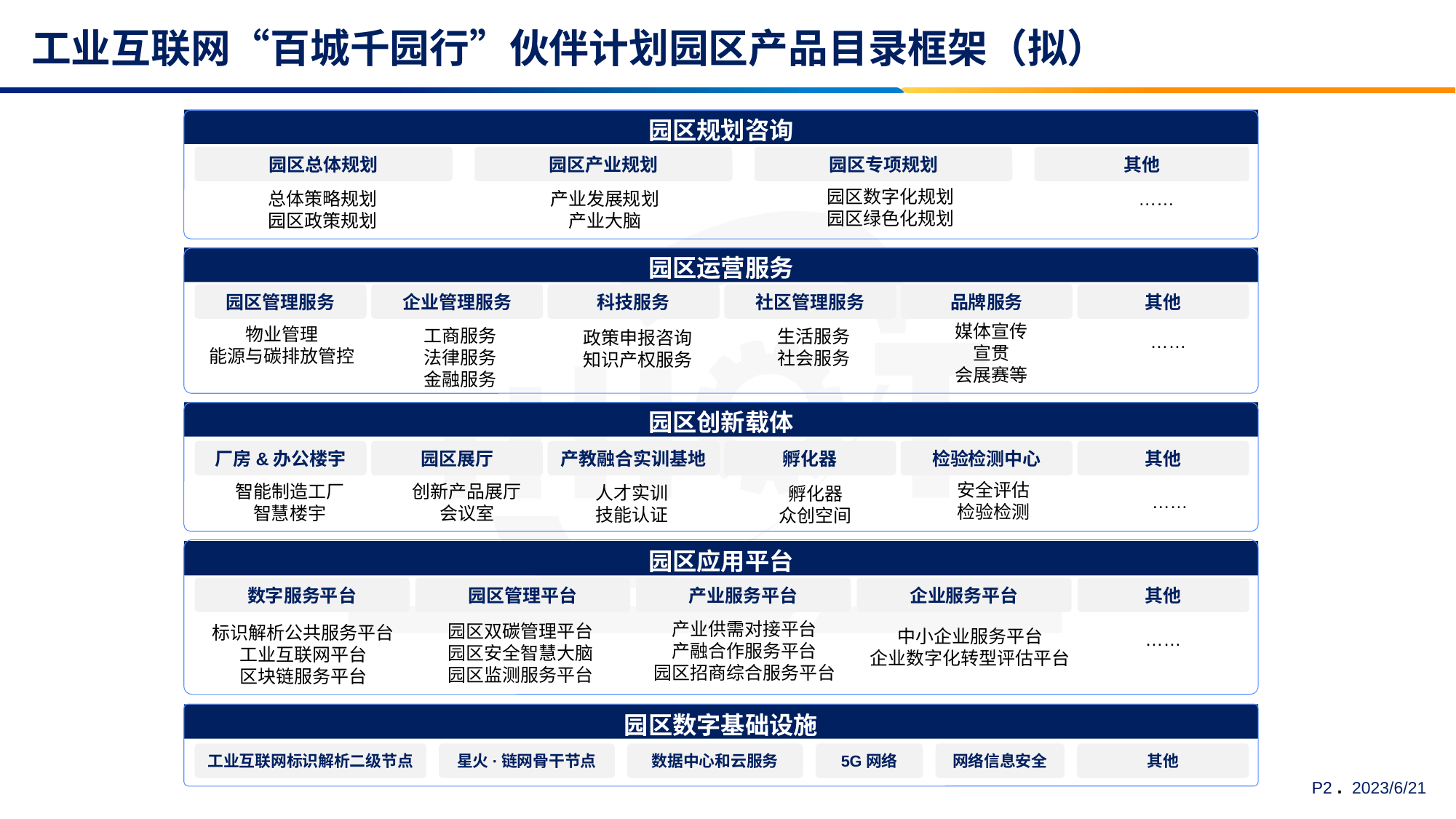

# 工业互联网“百城千园行”伙伴计划园区产品目录框架（拟）
园区规划咨询

园区总体规划
园区产业规划
园区专项规划
其他
园区数字化规划
园区绿色化规划
……
产业发展规划
产业大脑
总体策略规划
园区政策规划
园区运营服务

园区管理服务
企业管理服务
科技服务
社区管理服务
品牌服务
其他
媒体宣传
宣贯
会展赛等
物业管理
能源与碳排放管控
工商服务
法律服务
金融服务
生活服务
社会服务
政策申报咨询
知识产权服务
……
园区创新载体

厂房&办公楼宇
园区展厅
产教融合实训基地
孵化器
检验检测中心
其他
安全评估
检验检测
智能制造工厂
智慧楼宇
创新产品展厅
会议室
人才实训
技能认证
孵化器
众创空间
……

园区应用平台
数字服务平台
园区管理平台
产业服务平台
企业服务平台
其他
产业供需对接平台
产融合作服务平台
园区招商综合服务平台
园区双碳管理平台
园区安全智慧大脑
园区监测服务平台
标识解析公共服务平台
工业互联网平台
区块链服务平台
中小企业服务平台
企业数字化转型评估平台
……

园区数字基础设施
工业互联网标识解析二级节点
星火·链网骨干节点
数据中心和云服务
5G网络
网络信息安全
其他